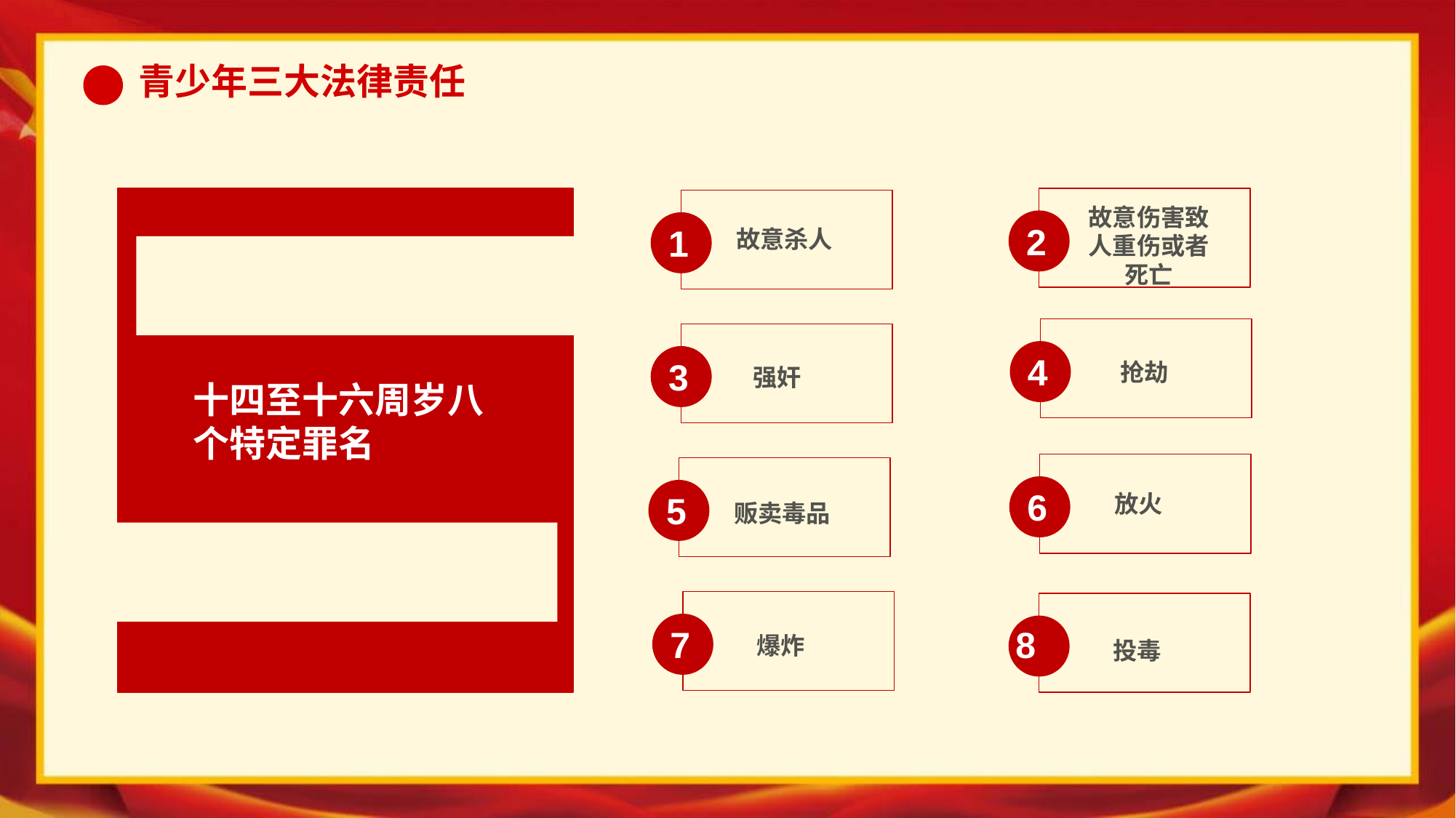

十四至十六周岁八个特定罪名

2
故意伤害致人重伤或者死亡

1
故意杀人

4
抢劫

3
强奸

6
放火

5
贩卖毒品

7
爆炸

8
投毒